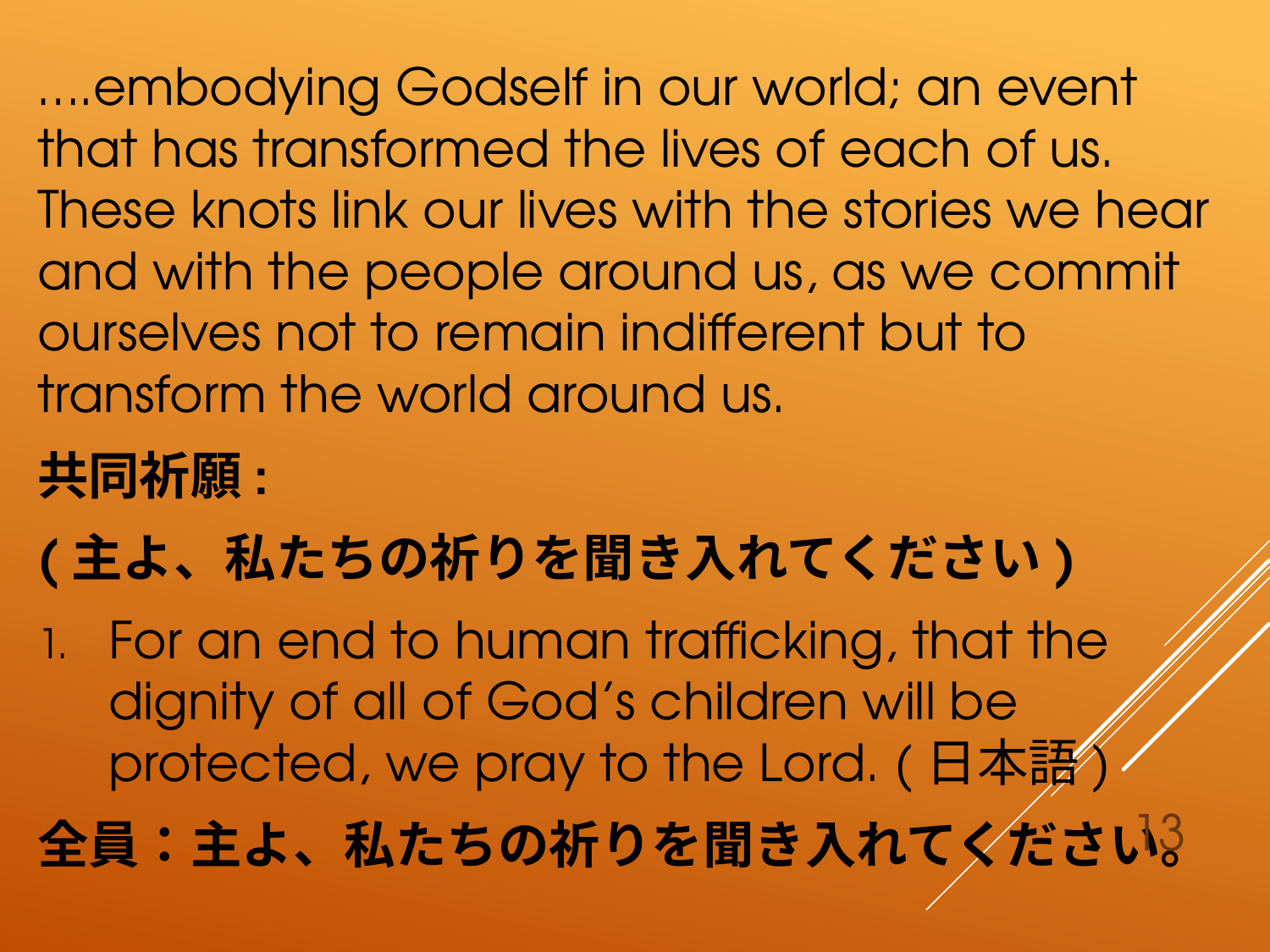

….embodying Godself in our world; an event that has transformed the lives of each of us. These knots link our lives with the stories we hear and with the people around us, as we commit ourselves not to remain indifferent but to transform the world around us.
共同祈願:
(主よ、私たちの祈りを聞き入れてください)
For an end to human trafficking, that the dignity of all of God’s children will be protected, we pray to the Lord. (日本語)
全員：主よ、私たちの祈りを聞き入れてください。
13